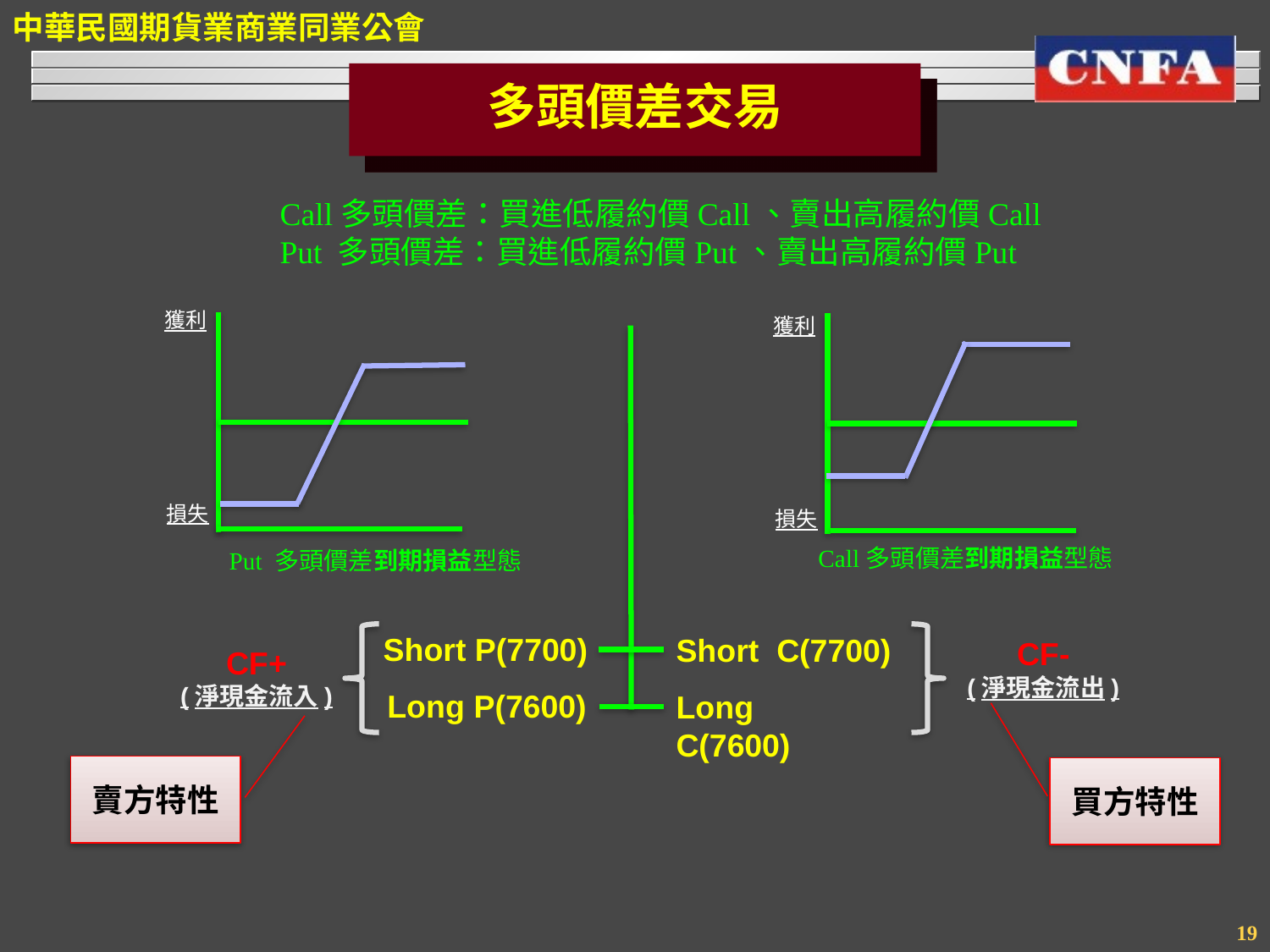

多頭價差交易
Call多頭價差：買進低履約價Call、賣出高履約價Call
Put 多頭價差：買進低履約價Put、賣出高履約價Put
獲利
損失
獲利
損失
Call多頭價差到期損益型態
Put 多頭價差到期損益型態
Short P(7700)

Short  C(7700)

CF-
(淨現金流出)

CF+
(淨現金流入)
Long P(7600)
Long   C(7600)
賣方特性
買方特性